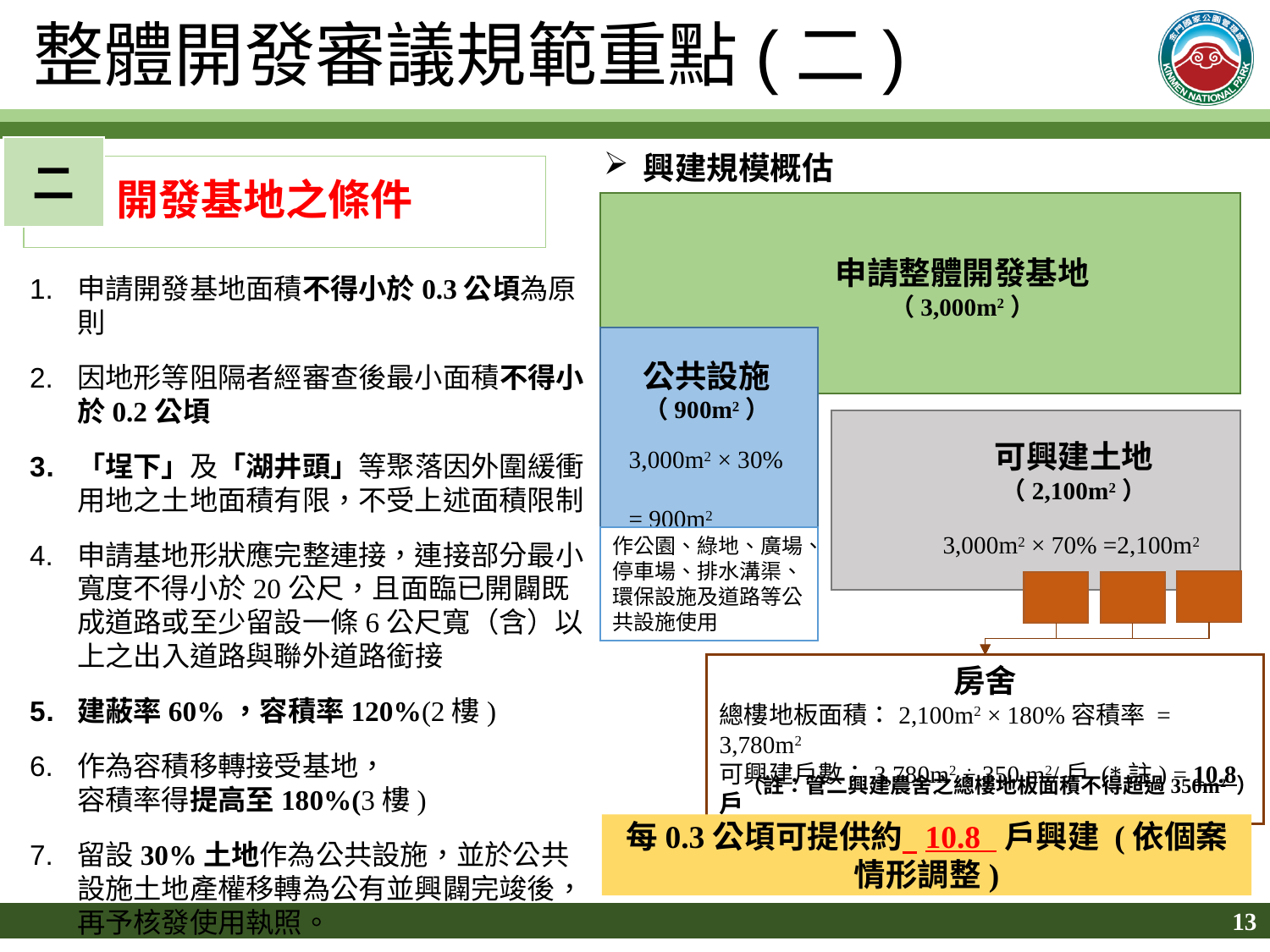

整體開發審議規範重點(二)
二
開發基地之條件
申請開發基地面積不得小於0.3公頃為原則
因地形等阻隔者經審查後最小面積不得小於0.2公頃
「埕下」及「湖井頭」等聚落因外圍緩衝用地之土地面積有限，不受上述面積限制
申請基地形狀應完整連接，連接部分最小寬度不得小於20公尺，且面臨已開闢既成道路或至少留設一條6公尺寬（含）以上之出入道路與聯外道路銜接
建蔽率60%，容積率120%(2樓)
作為容積移轉接受基地，
容積率得提高至180%(3樓)
留設30%土地作為公共設施，並於公共設施土地產權移轉為公有並興闢完竣後，再予核發使用執照。
興建規模概估

申請整體開發基地
（3,000m2）

公共設施
（900m2）

可興建土地
（2,100m2）
3,000m2 × 30%
= 900m2
3,000m2 × 70% =2,100m2
作公園、綠地、廣場、停車場、排水溝渠、環保設施及道路等公共設施使用

房舍
總樓地板面積：2,100m2 × 180%容積率 = 3,780m2
可興建戶數：3,780m2 ÷ 350 m2/戶 (*註) = 10.8 戶
（註：管二興建農舍之總樓地板面積不得超過350m2 ）
每0.3公頃可提供約  10.8  戶興建 (依個案情形調整)
13